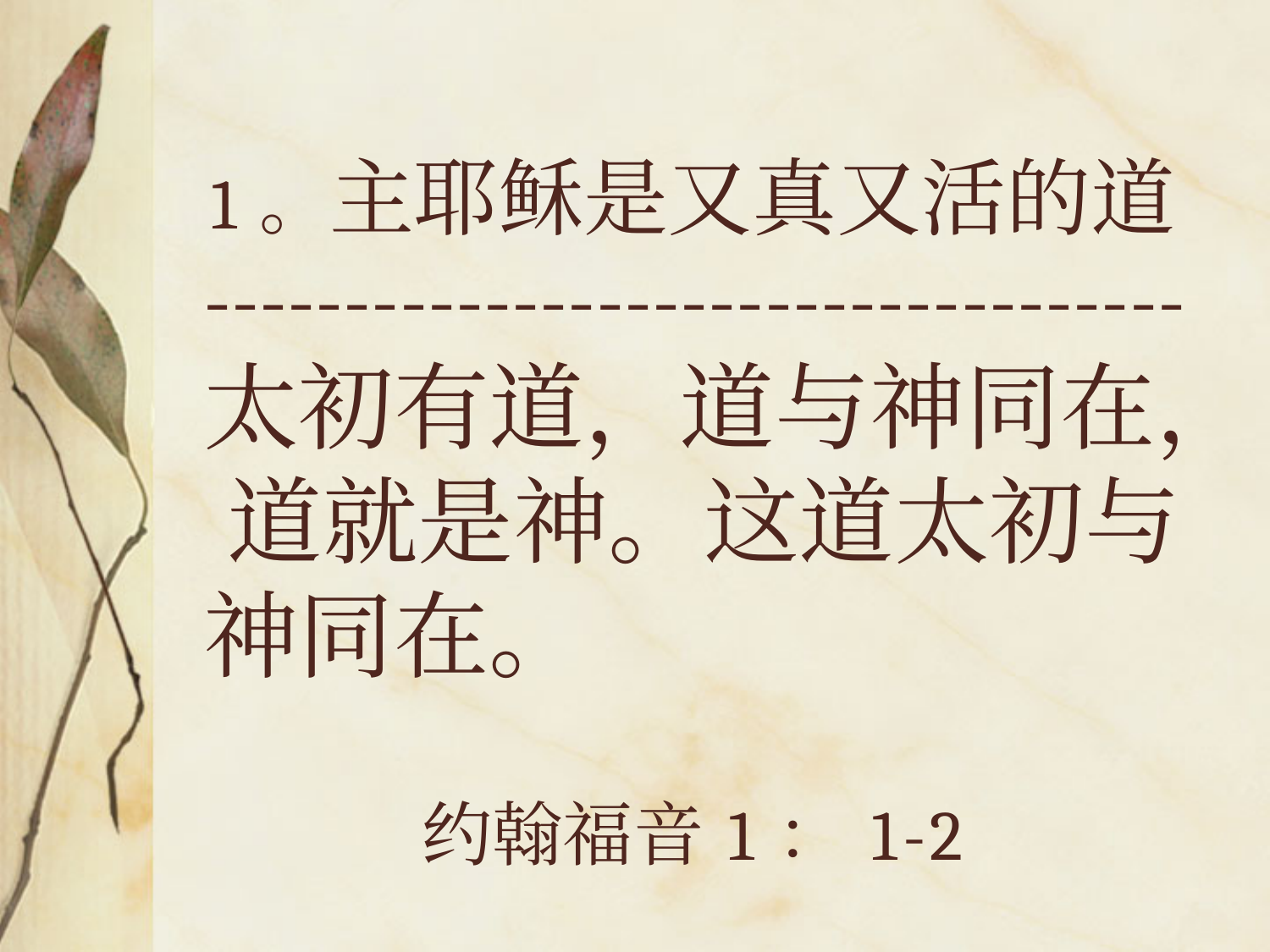

# 1。主耶稣是又真又活的道 ----------------------------------- 太初有道，道与神同在， 道就是神。这道太初与神同在。 约翰福音1：1-2